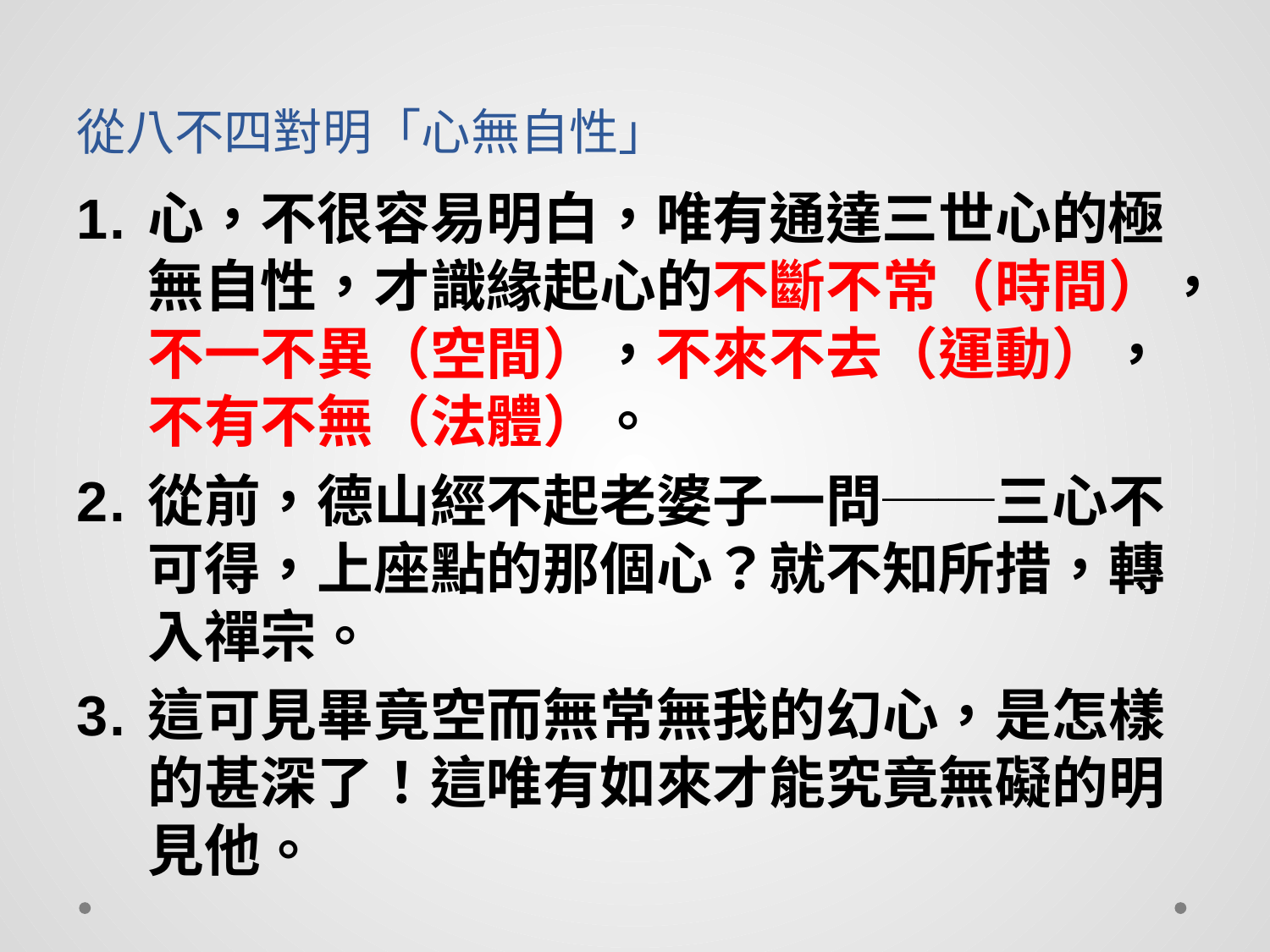

# 從八不四對明「心無自性」
心，不很容易明白，唯有通達三世心的極無自性，才識緣起心的不斷不常（時間），不一不異（空間），不來不去（運動），不有不無（法體）。
從前，德山經不起老婆子一問──三心不可得，上座點的那個心？就不知所措，轉入禪宗。
這可見畢竟空而無常無我的幻心，是怎樣的甚深了！這唯有如來才能究竟無礙的明見他。